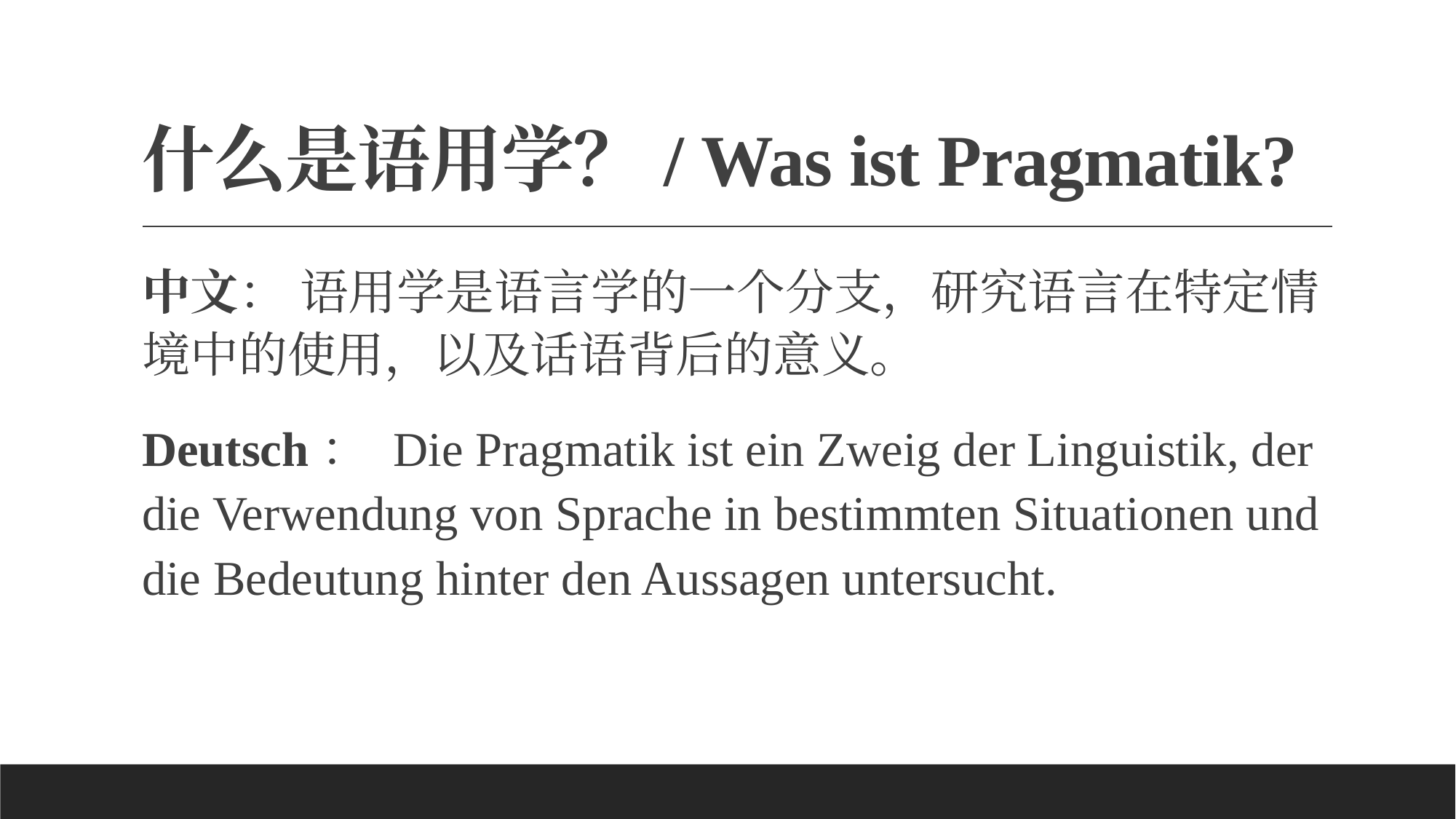

# 什么是语用学？/ Was ist Pragmatik?
中文： 语用学是语言学的一个分支，研究语言在特定情境中的使用，以及话语背后的意义。
Deutsch： Die Pragmatik ist ein Zweig der Linguistik, der die Verwendung von Sprache in bestimmten Situationen und die Bedeutung hinter den Aussagen untersucht.